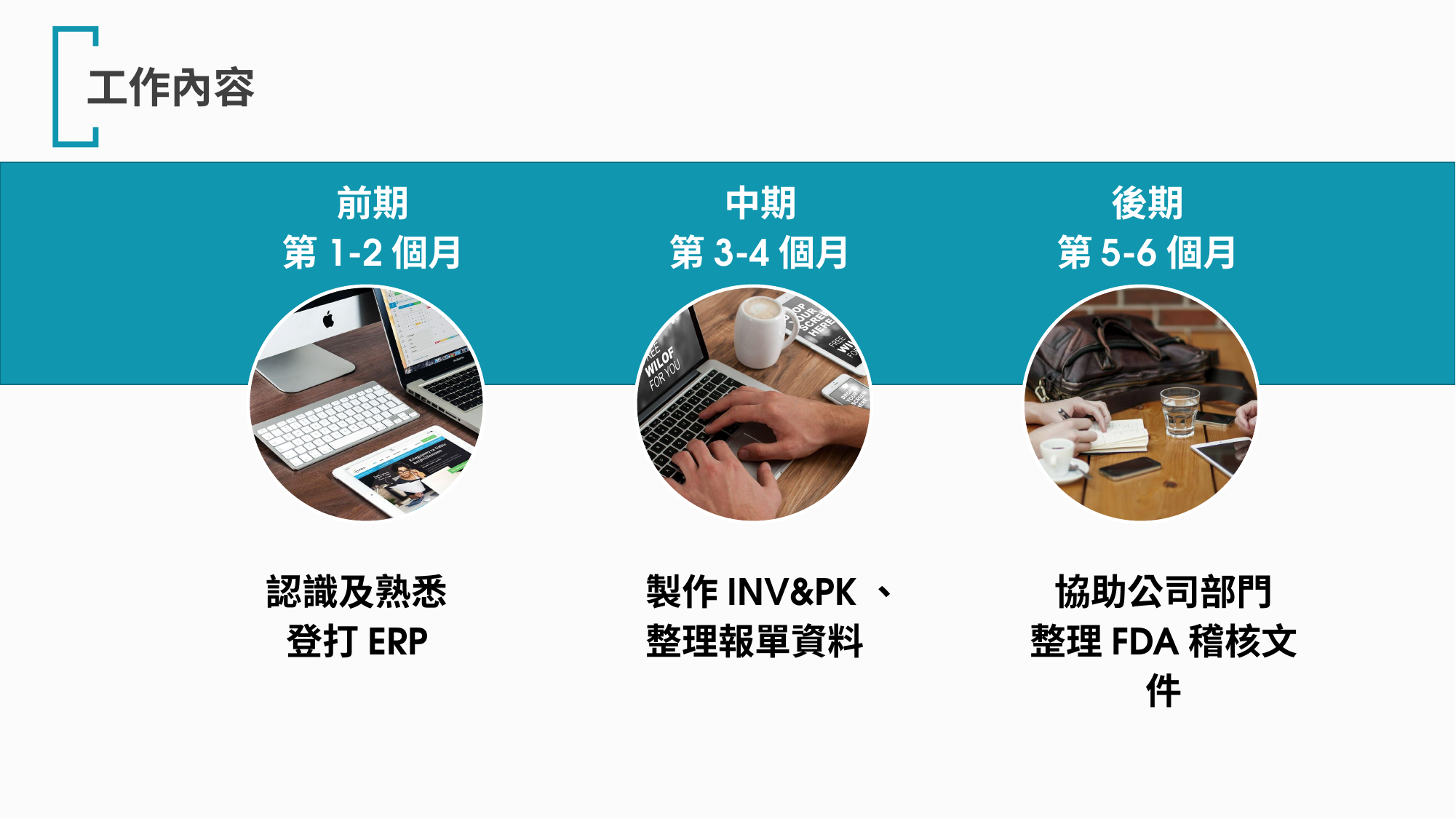

工作內容

前期
第1-2個月
中期
第3-4個月
後期
第5-6個月

認識及熟悉登打ERP
製作INV&PK、
整理報單資料
協助公司部門
整理FDA稽核文件